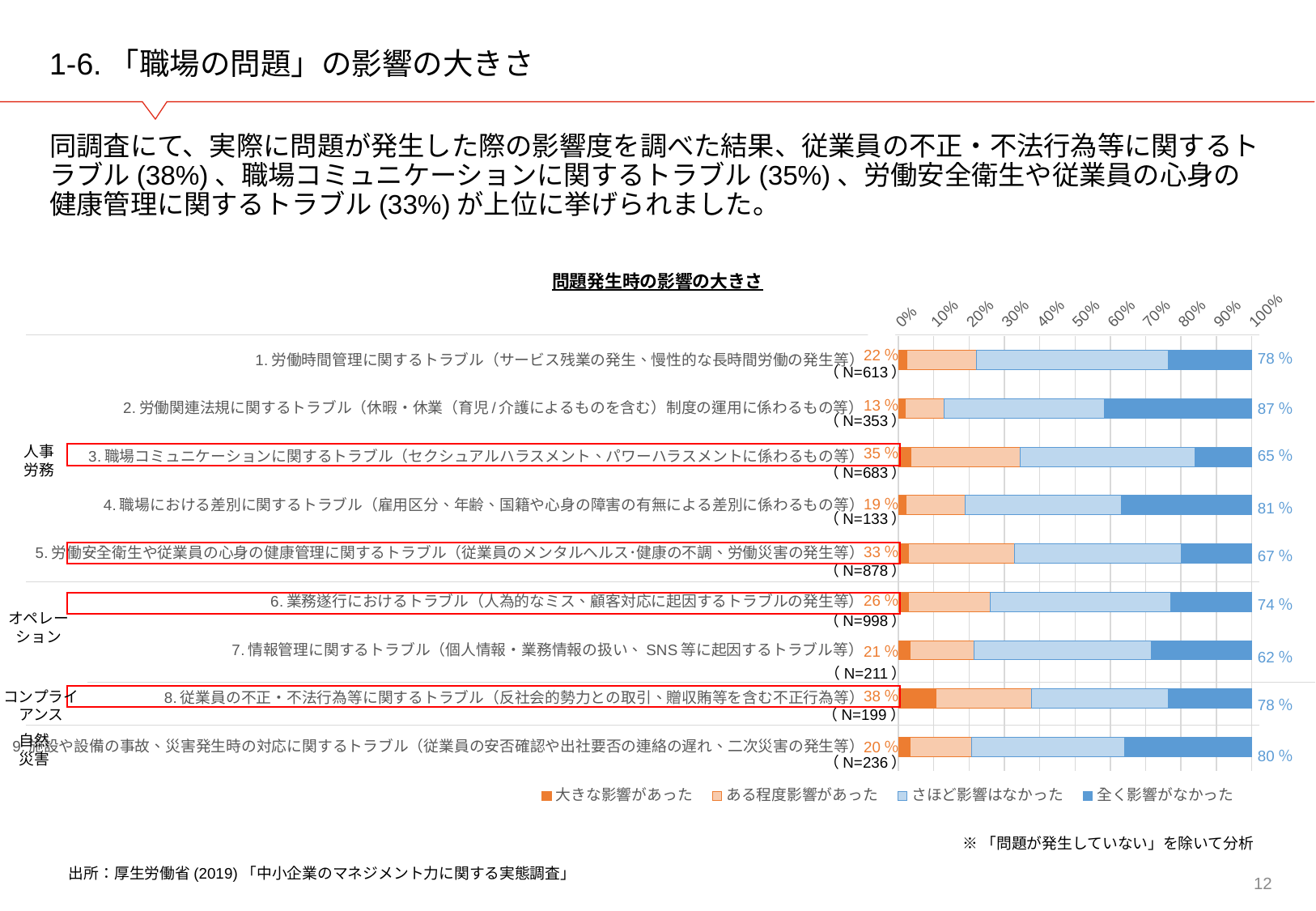

# 1-6.「職場の問題」の影響の大きさ
同調査にて、実際に問題が発生した際の影響度を調べた結果、従業員の不正・不法行為等に関するトラブル(38%)、職場コミュニケーションに関するトラブル(35%)、労働安全衛生や従業員の心身の健康管理に関するトラブル(33%)が上位に挙げられました。
問題発生時の影響の大きさ

### Chart

| Category | 大きな影響があった | ある程度影響があった | さほど影響はなかった | 全く影響がなかった |
|---|---|---|---|---|
| 1.労働時間管理に関するトラブル（サービス残業の発生、慢性的な長時間労働の発生等）　　 | 15.0 | 120.0 | 334.0 | 144.0 |
| 2.労働関連法規に関するトラブル（休暇・休業（育児/介護によるものを含む）制度の運用に係わるもの等）　　 | 7.0 | 39.0 | 160.0 | 147.0 |
| 3.職場コミュニケーションに関するトラブル（セクシュアルハラスメント、パワーハラスメントに係わるもの等）　　 | 24.0 | 211.0 | 338.0 | 110.0 |
| 4.職場における差別に関するトラブル（雇用区分、年齢、国籍や心身の障害の有無による差別に係わるもの等）　　 | 3.0 | 22.0 | 59.0 | 49.0 |
| 5.労働安全衛生や従業員の心身の健康管理に関するトラブル（従業員のメンタルヘルス･健康の不調、労働災害の発生等）　　 | 25.0 | 264.0 | 415.0 | 174.0 |
| 6.業務遂行におけるトラブル（人為的なミス、顧客対応に起因するトラブルの発生等）　　 | 29.0 | 230.0 | 510.0 | 229.0 |
| 7.情報管理に関するトラブル（個人情報・業務情報の扱い、SNS等に起因するトラブル等）　　 | 7.0 | 38.0 | 106.0 | 60.0 |
| 8.従業員の不正・不法行為等に関するトラブル（反社会的勢力との取引、贈収賄等を含む不正行為等）　　 | 21.0 | 54.0 | 77.0 | 47.0 |
| 9.施設や設備の事故、災害発生時の対応に関するトラブル（従業員の安否確認や出社要否の連絡の遅れ、二次災害の発生等）　　 | 8.0 | 41.0 | 102.0 | 85.0 |
22％
78％
人事
労務
（N=613）
13％
87％
（N=353）
35％
65％

（N=683）
19％
81％
（N=133）
33％
67％

（N=878）
26％
74％

オペレー
ション
（N=998）
21％
62％
（N=211）
38％
コンプライ
アンス

78％
（N=199）
自然
災害
20％
80％
（N=236）
※「問題が発生していない」を除いて分析
出所：厚生労働省(2019)「中小企業のマネジメント力に関する実態調査」